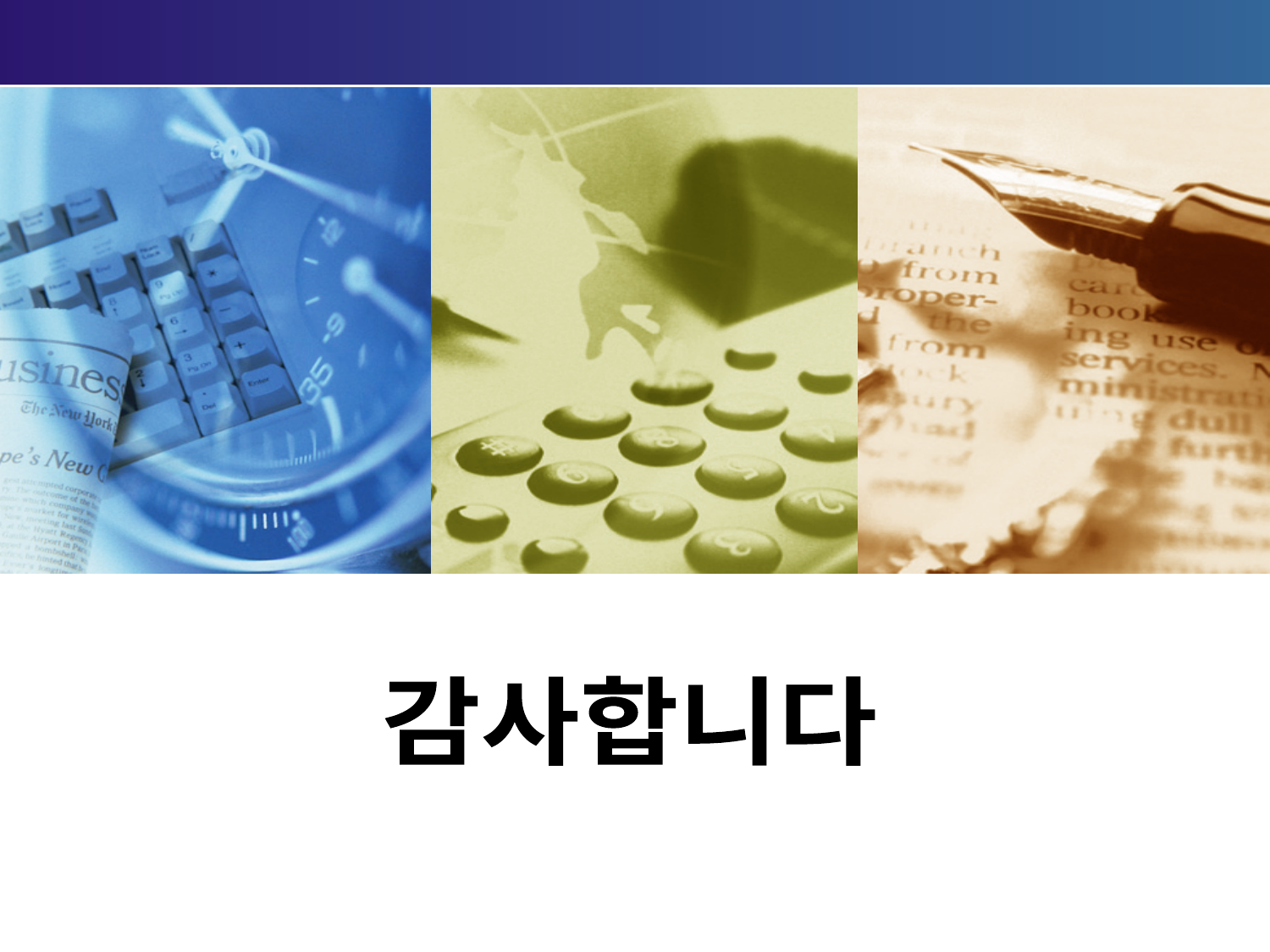

감사합니다
Click to edit company slogan .